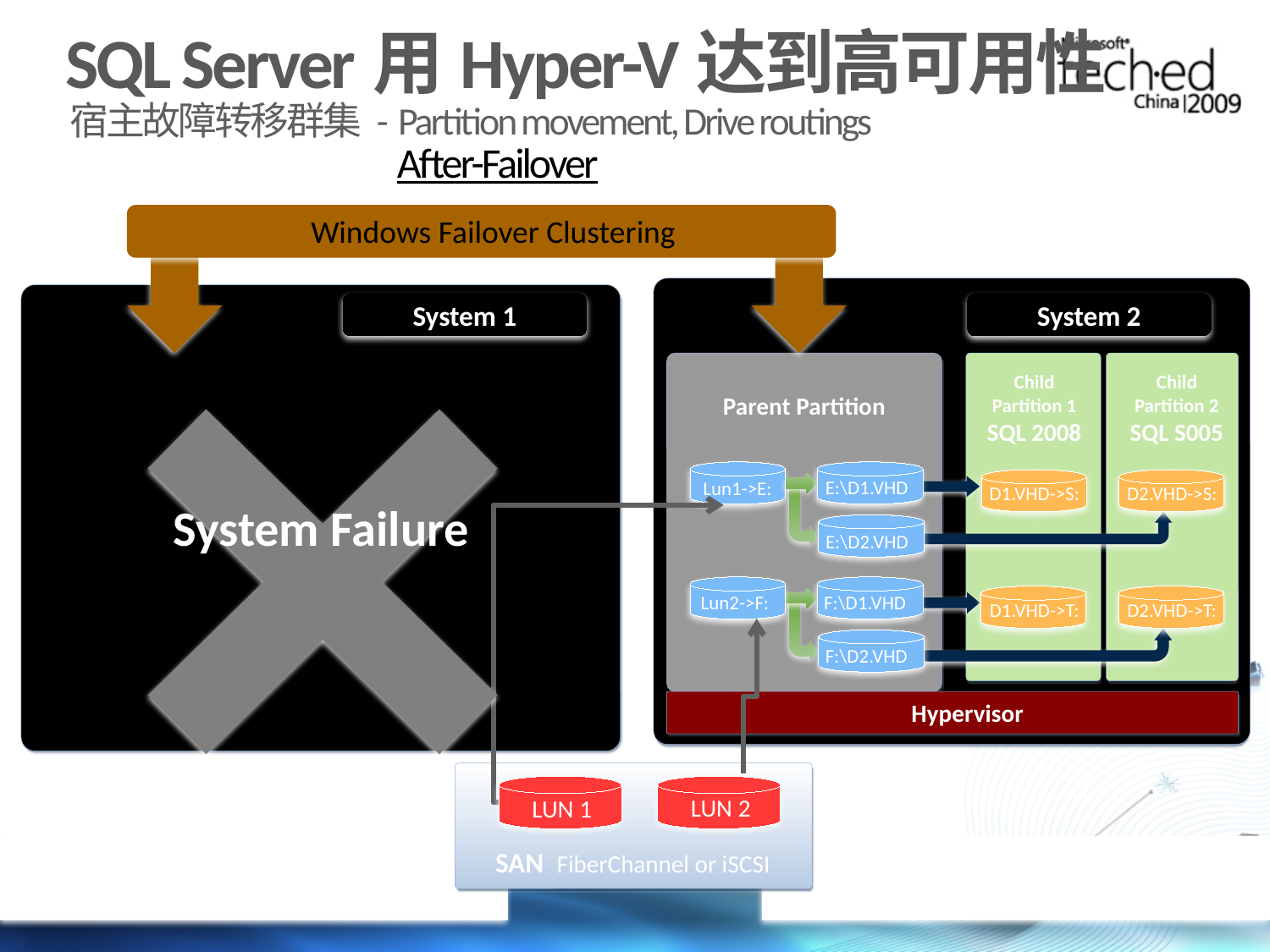

SQL Server用Hyper-V达到高可用性
宿主故障转移群集 -  Partition movement, Drive routings
After-Failover

Windows Failover Clustering

System 1
System 2

Child
Partition 1
SQL 2008
Child
Partition 2
SQL S005
Parent Partition

E:\D1.VHD

Lun1->E:

D1.VHD->S:
D2.VHD->S:

System Failure

E:\D2.VHD

F:\D1.VHD
Lun2->F:

D1.VHD->T:
D2.VHD->T:

F:\D2.VHD
Hypervisor

LUN 2
LUN 1

SAN  FiberChannel or iSCSI